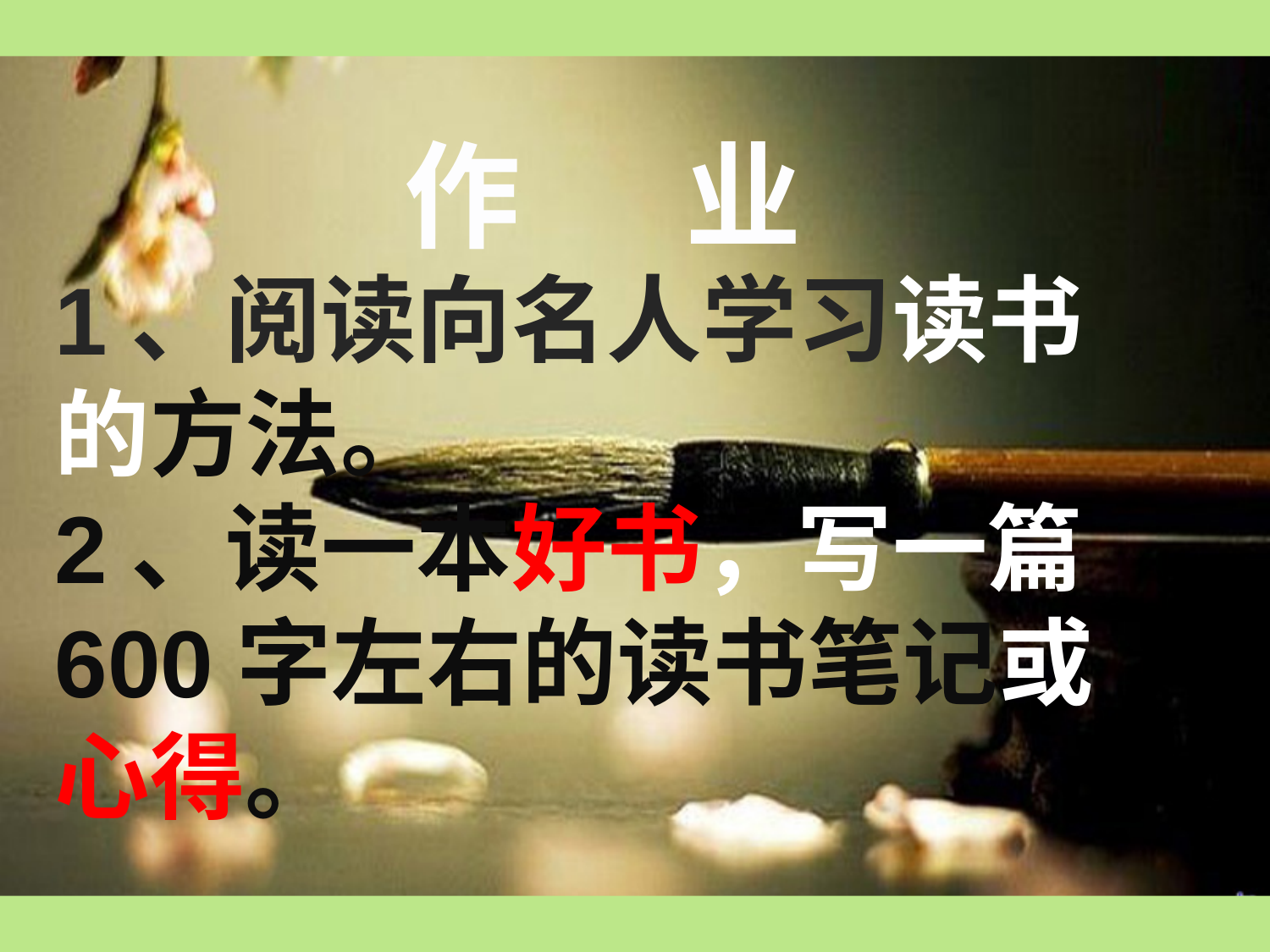

作      业
1、阅读向名人学习读书的方法。
2、读一本好书，写一篇600字左右的读书笔记或心得。